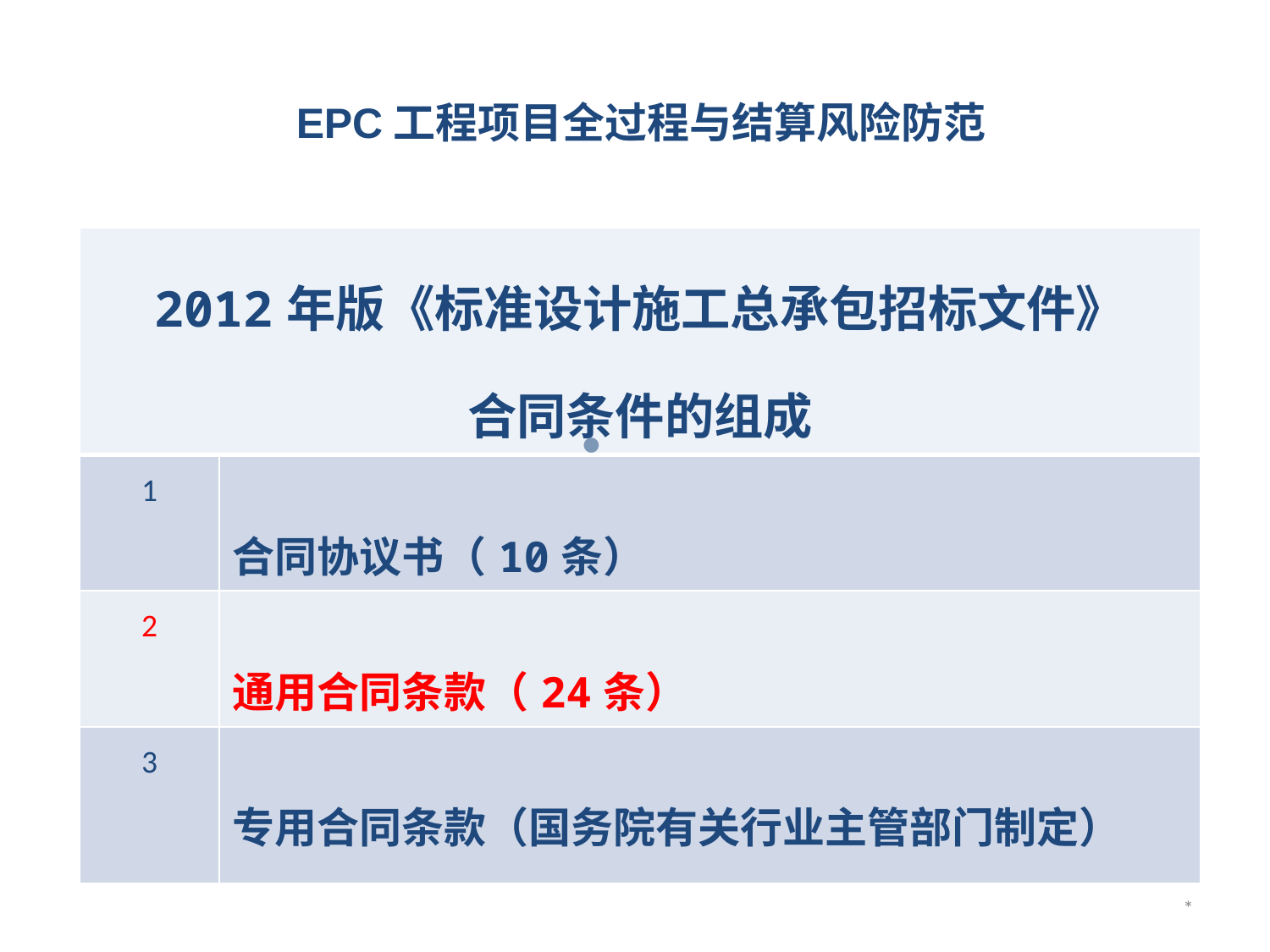

# EPC工程项目全过程与结算风险防范
| 2012年版《标准设计施工总承包招标文件》 合同条件的组成 |  |
| --- | --- |
| 1 | 合同协议书（10条） |
| 2 | 通用合同条款（24条） |
| 3 | 专用合同条款（国务院有关行业主管部门制定） |
●

*